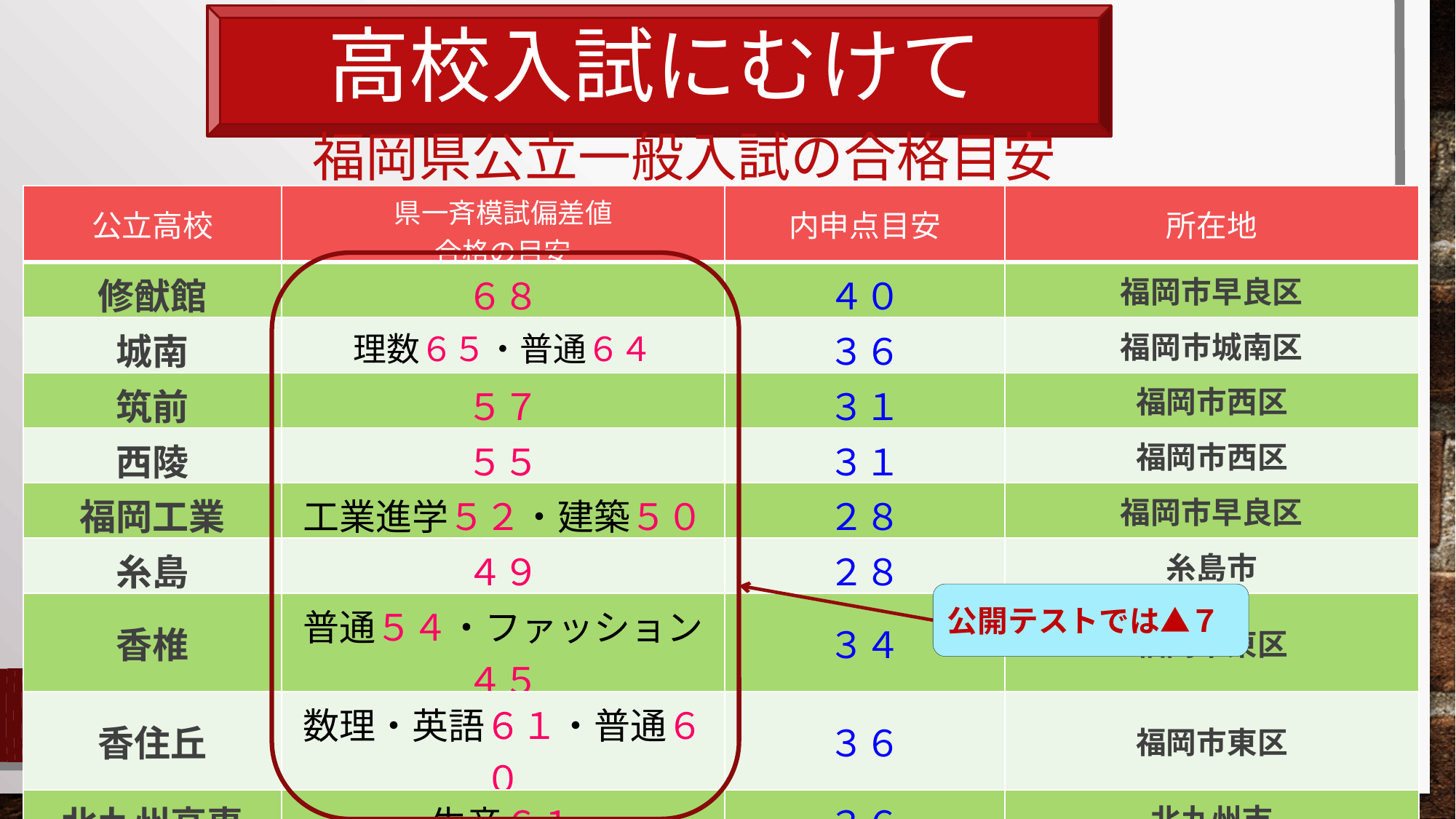

高校入試にむけて
# 福岡県公立一般入試の合格目安
| 公立高校 | 県一斉模試偏差値 合格の目安 | 内申点目安 | 所在地 |
| --- | --- | --- | --- |
| 修猷館 | ６８ | ４０ | 福岡市早良区 |
| 城南 | 理数６５・普通６４ | ３６ | 福岡市城南区 |
| 筑前 | ５７ | ３１ | 福岡市西区 |
| 西陵 | ５５ | ３１ | 福岡市西区 |
| 福岡工業 | 工業進学５２・建築５０ | ２８ | 福岡市早良区 |
| 糸島 | ４９ | ２８ | 糸島市 |
| 香椎 | 普通５４・ファッション４５ | ３４ | 福岡市東区 |
| 香住丘 | 数理・英語６１・普通６０ | ３６ | 福岡市東区 |
| 北九州高専 | 生産６１ | ３６ | 北九州市 |
| 久留米高専 | 生産６１・機械６３・情報６４ | ３６ | 久留米市 |

公開テストでは▲７